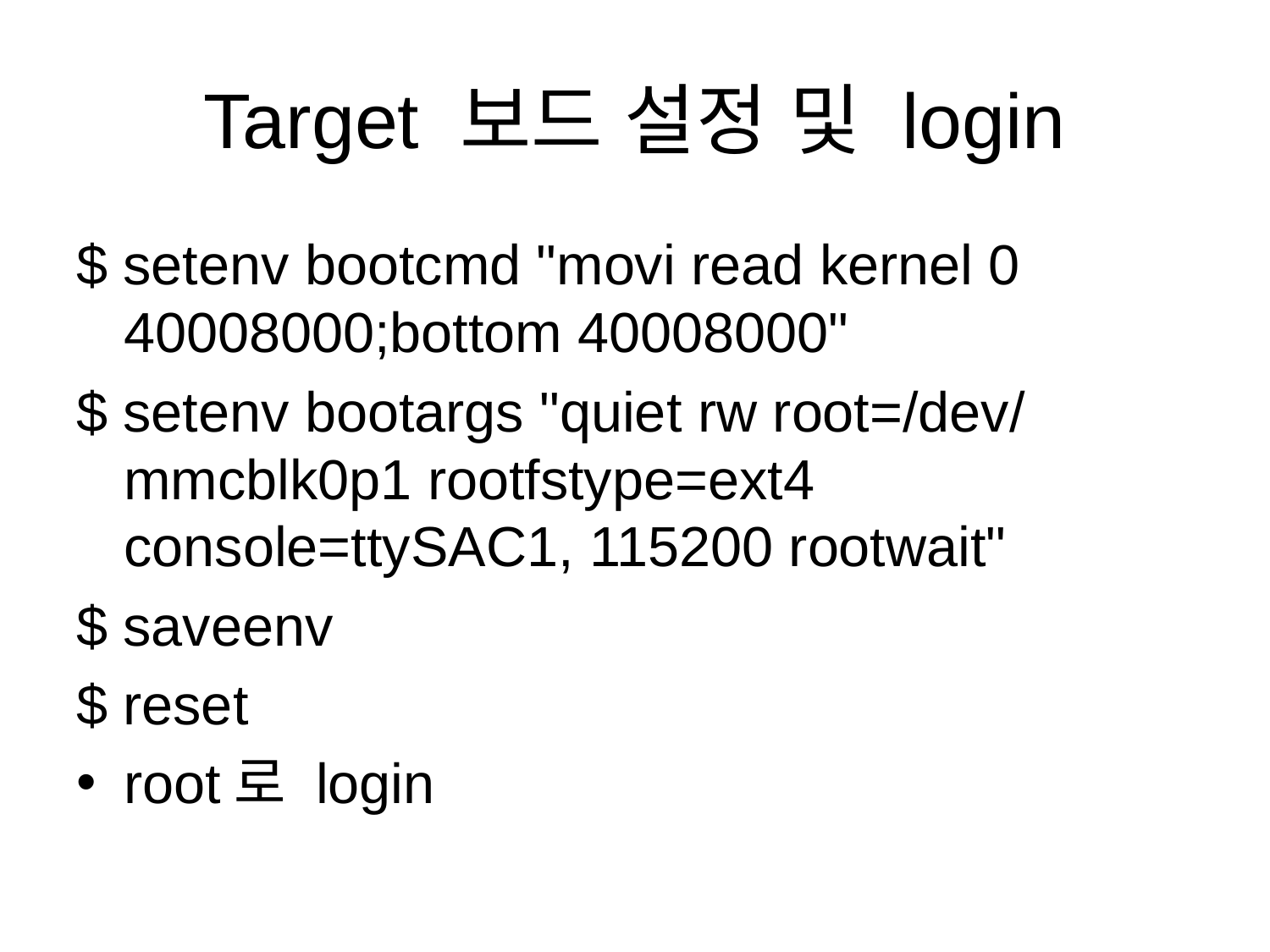

# Target 보드 설정 및 login
$ setenv bootcmd "movi read kernel 0 40008000;bottom 40008000"
$ setenv bootargs "quiet rw root=/dev/mmcblk0p1 rootfstype=ext4 console=ttySAC1, 115200 rootwait"
$ saveenv
$ reset
root로 login